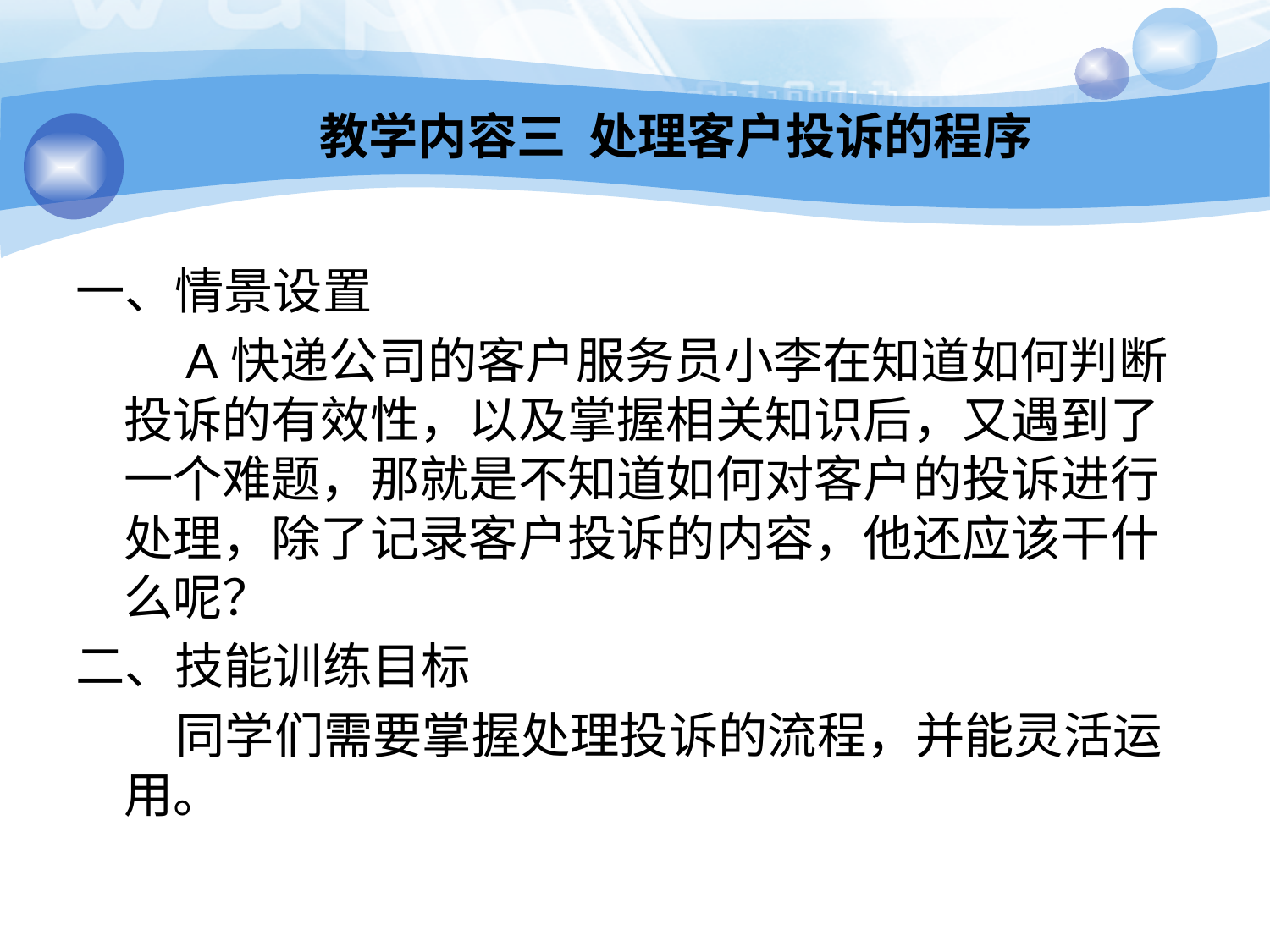

教学内容三  处理客户投诉的程序
一、情景设置
        A快递公司的客户服务员小李在知道如何判断投诉的有效性，以及掌握相关知识后，又遇到了一个难题，那就是不知道如何对客户的投诉进行处理，除了记录客户投诉的内容，他还应该干什么呢？
二、技能训练目标
        同学们需要掌握处理投诉的流程，并能灵活运用。